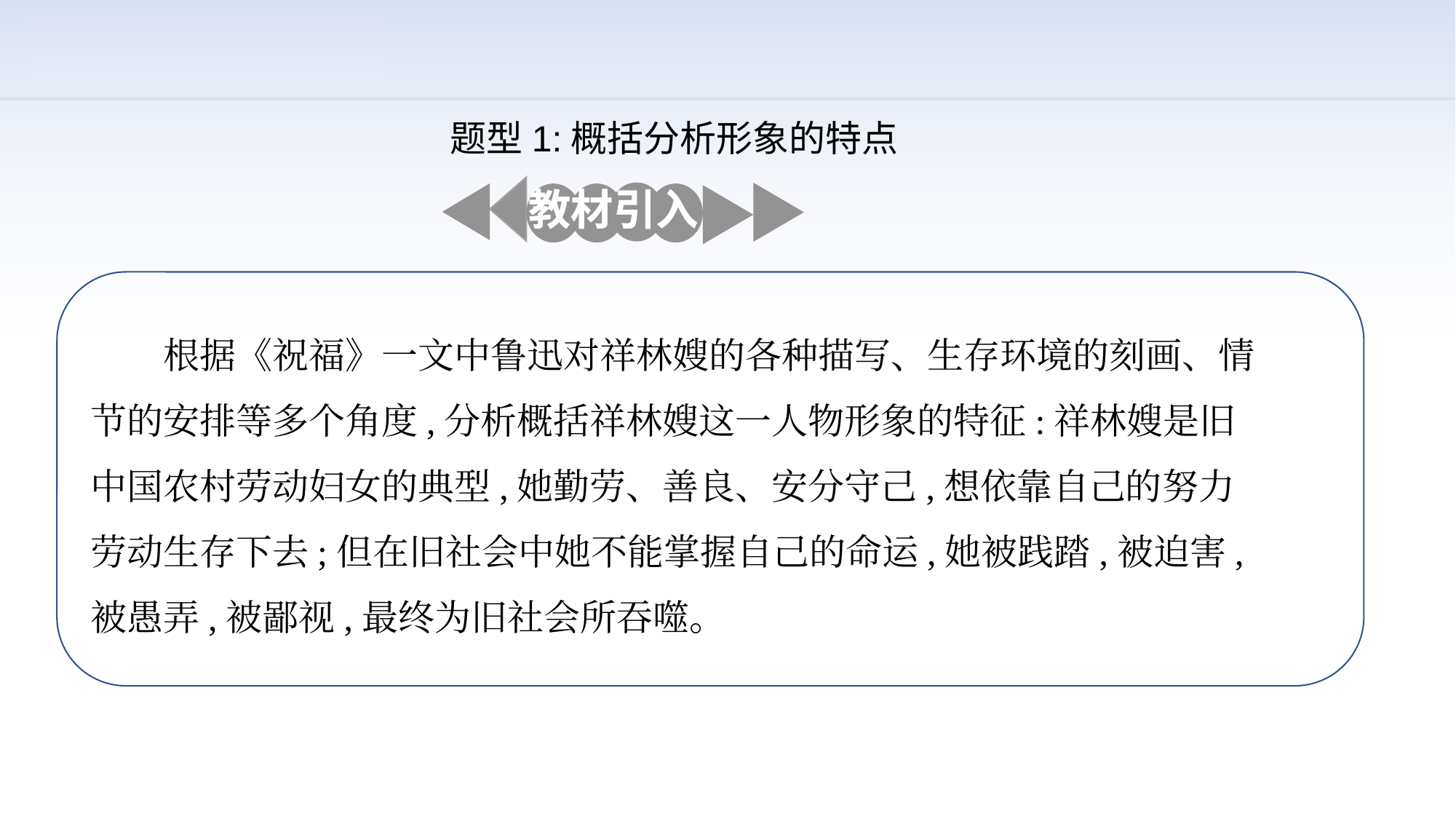

题型1:概括分析形象的特点

教材引入

教材引入

　　根据《祝福》一文中鲁迅对祥林嫂的各种描写、生存环境的刻画、情节的安排等多个角度,分析概括祥林嫂这一人物形象的特征:祥林嫂是旧中国农村劳动妇女的典型,她勤劳、善良、安分守己,想依靠自己的努力劳动生存下去;但在旧社会中她不能掌握自己的命运,她被践踏,被迫害,被愚弄,被鄙视,最终为旧社会所吞噬。